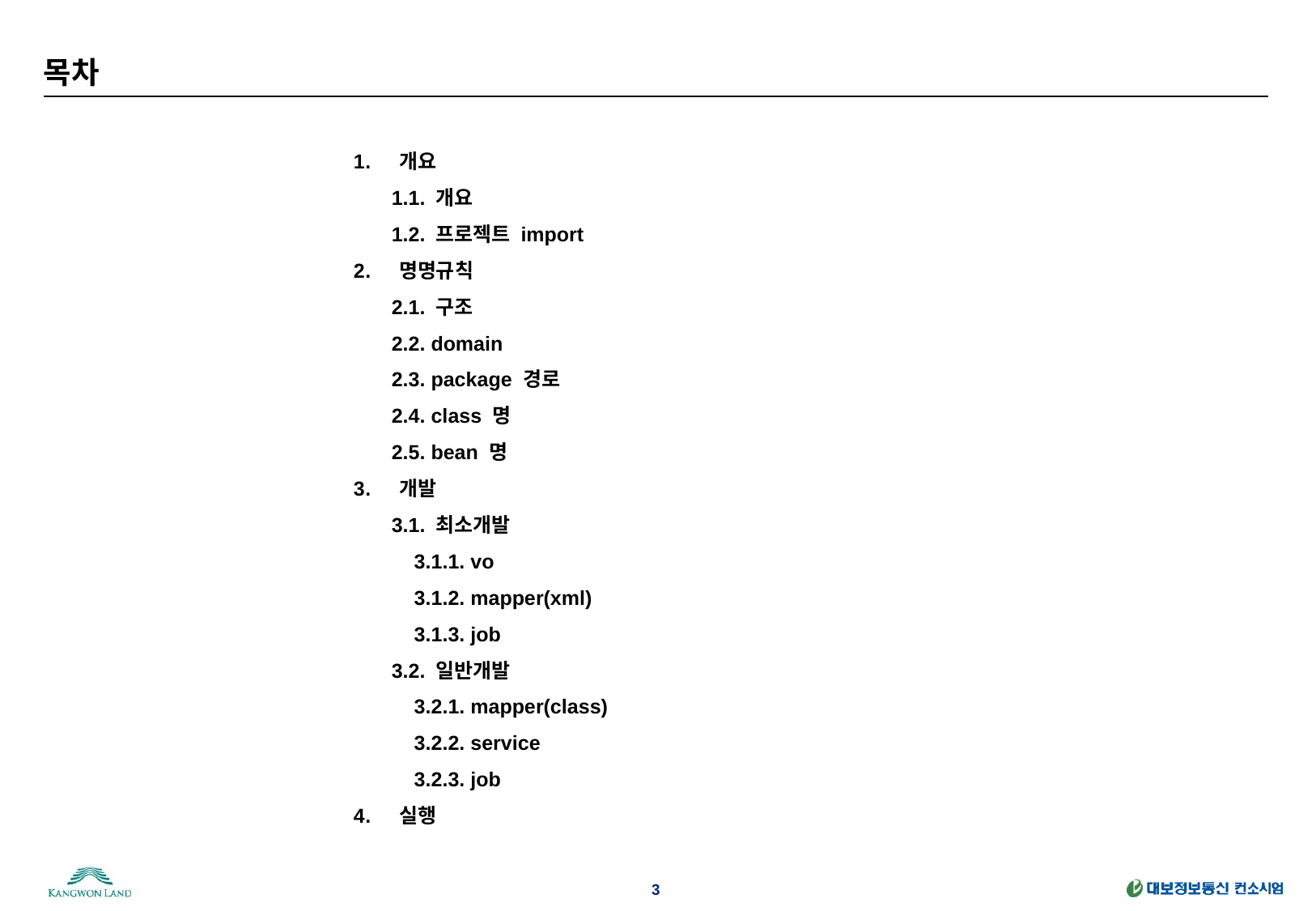

# 목차
개요
1.1. 개요
1.2. 프로젝트 import
명명규칙
2.1. 구조
2.2. domain
2.3. package 경로
2.4. class 명
2.5. bean 명
개발
3.1. 최소개발
    3.1.1. vo
    3.1.2. mapper(xml)
    3.1.3. job
3.2. 일반개발
    3.2.1. mapper(class)
    3.2.2. service
    3.2.3. job
실행
3